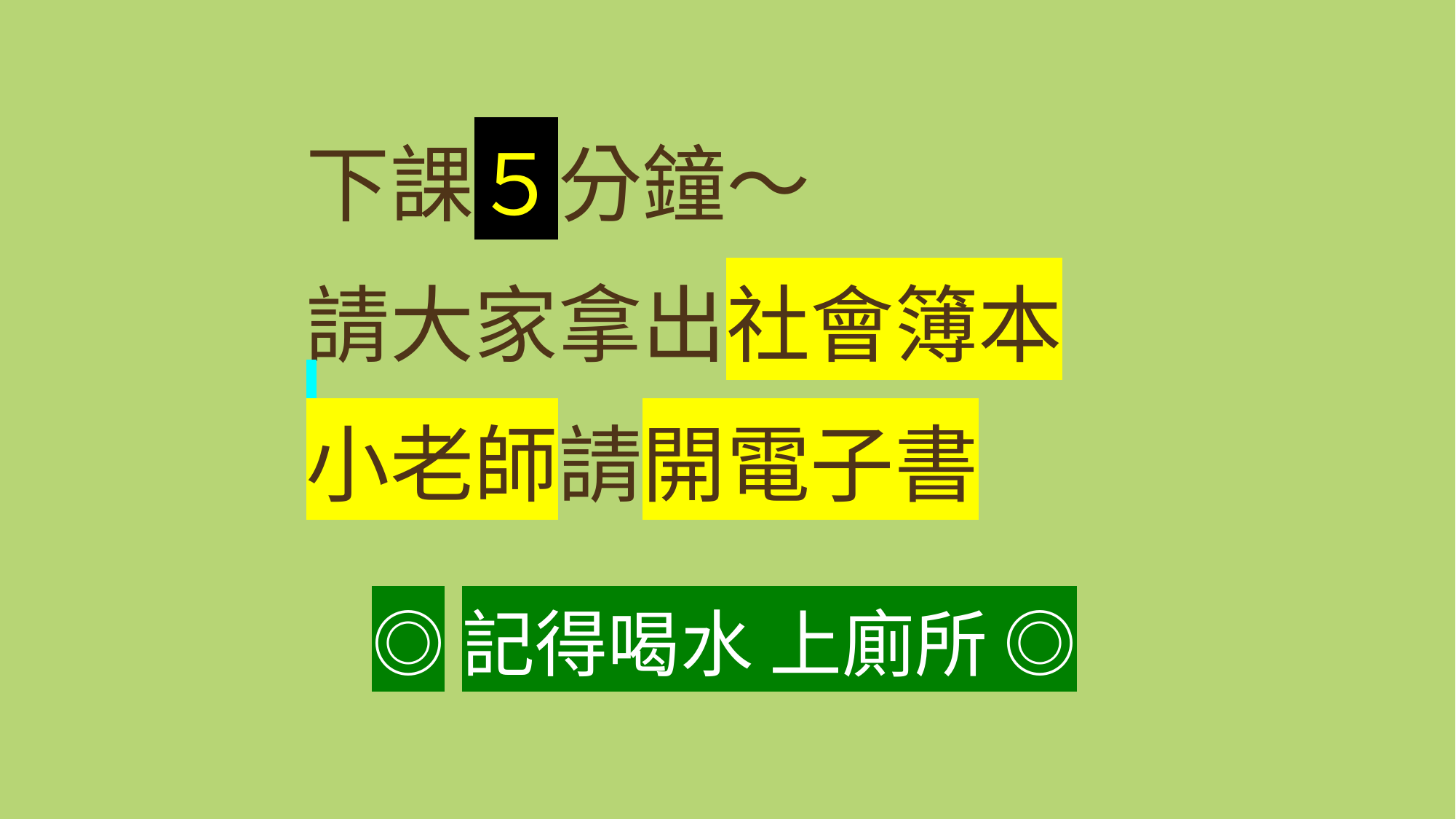

# 下課５分鐘～ 請大家拿出社會簿本 小老師請開電子書
◎記得喝水 上廁所 ◎